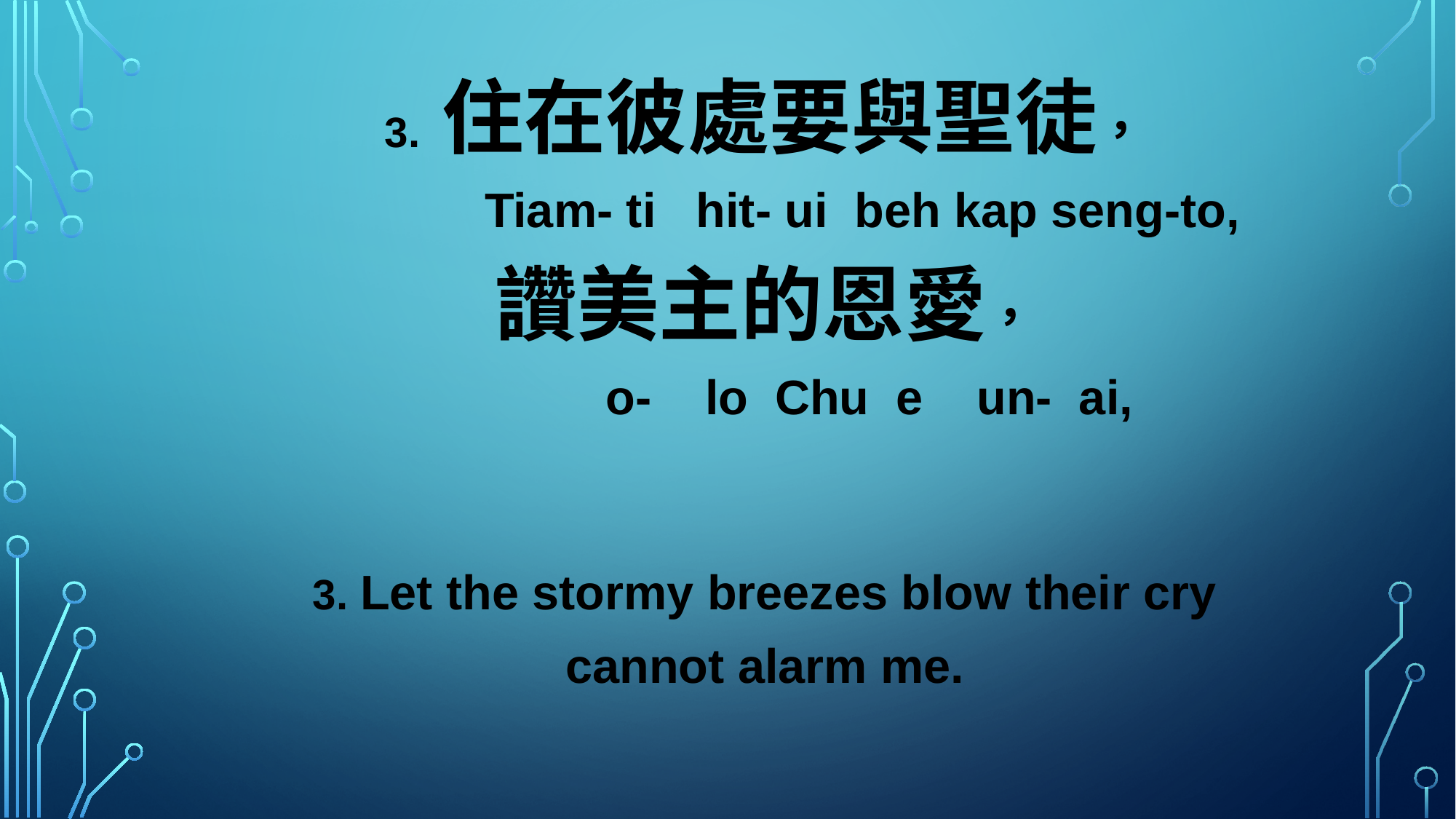

3. 住在彼處要與聖徒，
                  Tiam- ti   hit- ui  beh kap seng-to,
讚美主的恩愛，
                           o-    lo  Chu  e    un-  ai,

3. Let the stormy breezes blow their cry
cannot alarm me.